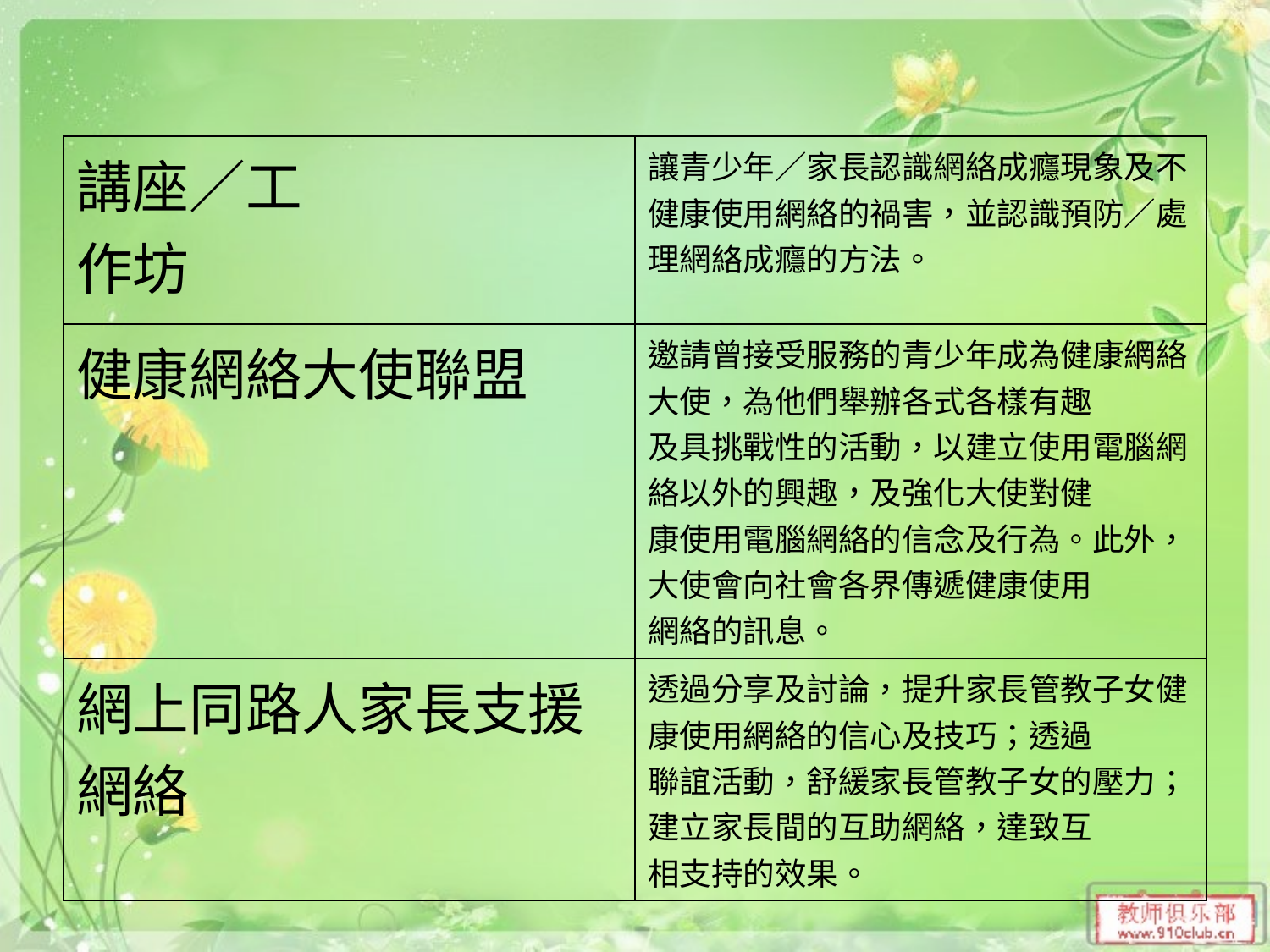

| 講座／工 作坊 | 讓青少年／家長認識網絡成癮現象及不健康使用網絡的禍害，並認識預防／處理網絡成癮的方法。 |
| --- | --- |
| 健康網絡大使聯盟 | 邀請曾接受服務的青少年成為健康網絡大使，為他們舉辦各式各樣有趣 及具挑戰性的活動，以建立使用電腦網絡以外的興趣，及強化大使對健 康使用電腦網絡的信念及行為。此外，大使會向社會各界傳遞健康使用 網絡的訊息。 |
| 網上同路人家長支援網絡 | 透過分享及討論，提升家長管教子女健康使用網絡的信心及技巧；透過 聯誼活動，舒緩家長管教子女的壓力；建立家長間的互助網絡，達致互 相支持的效果。 |